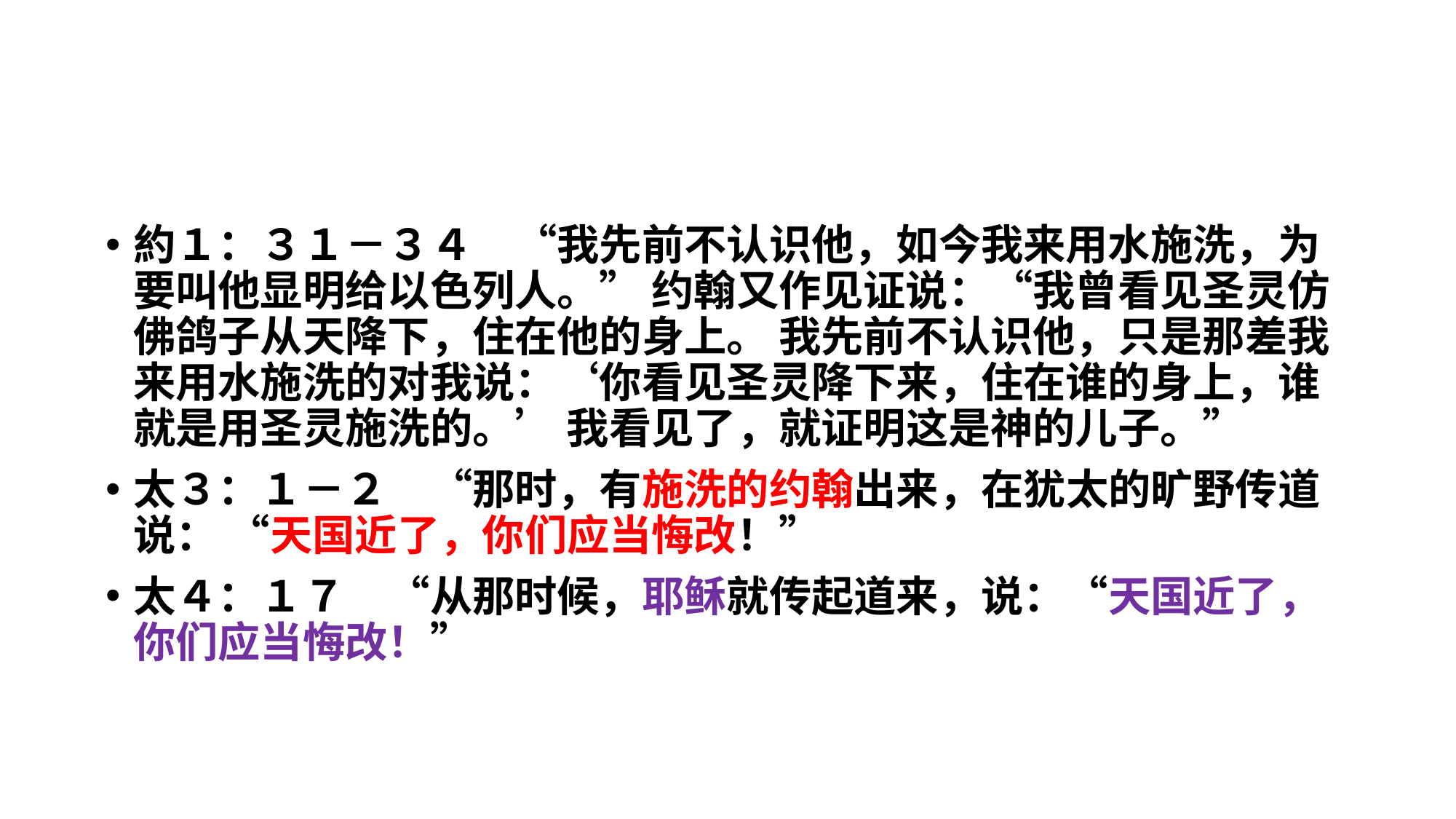

#
約１：３１－３４　“我先前不认识他，如今我来用水施洗，为要叫他显明给以色列人。” 约翰又作见证说：“我曾看见圣灵仿佛鸽子从天降下，住在他的身上。 我先前不认识他，只是那差我来用水施洗的对我说：‘你看见圣灵降下来，住在谁的身上，谁就是用圣灵施洗的。’ 我看见了，就证明这是神的儿子。”
太３：１－２　“那时，有施洗的约翰出来，在犹太的旷野传道说： “天国近了，你们应当悔改！”
太４：１７　“从那时候，耶稣就传起道来，说：“天国近了，你们应当悔改！”